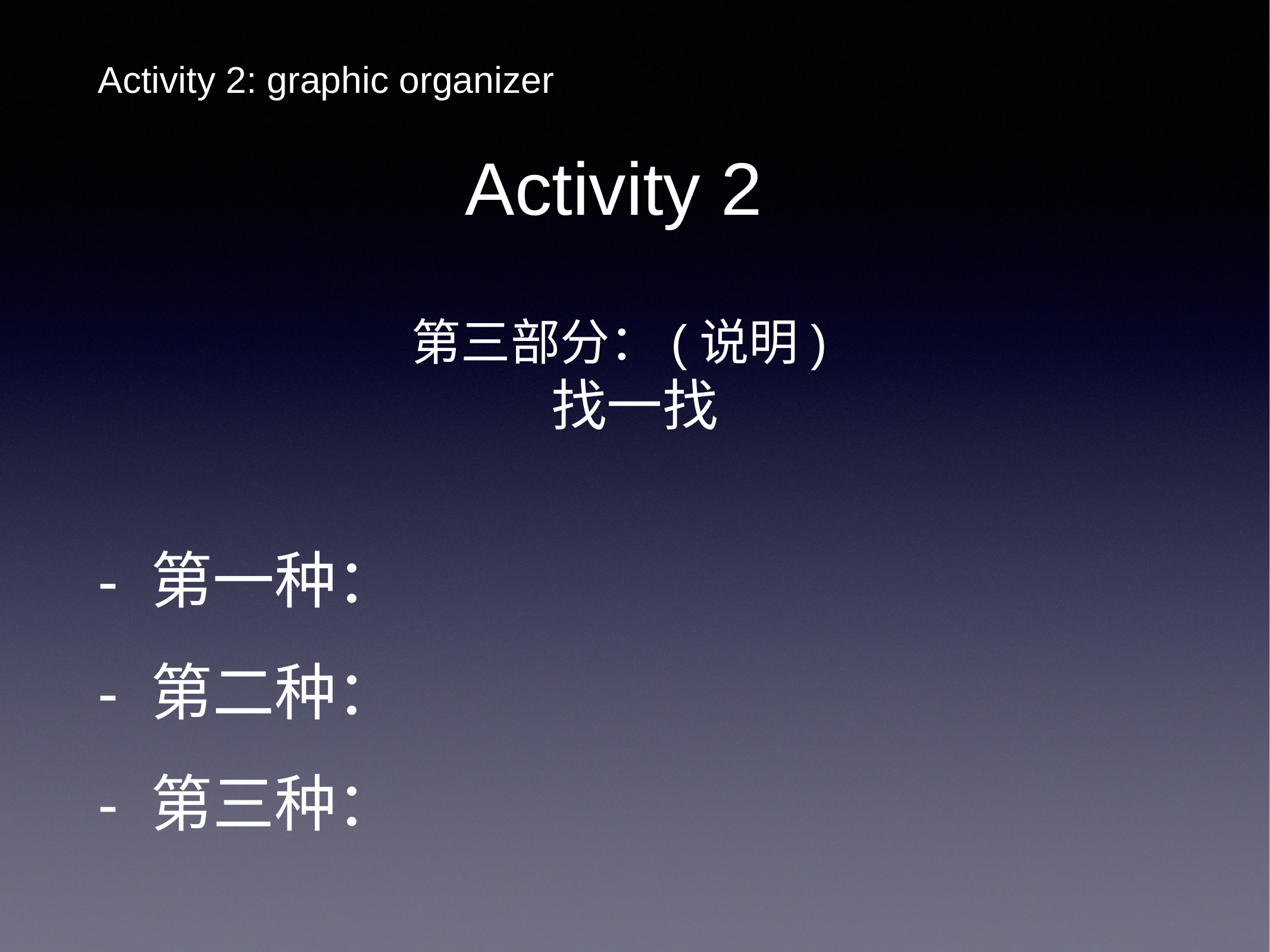

# Activity 2: graphic organizer

Activity 2
第三部分：(说明)
找一找

- 第一种：
- 第二种：
- 第三种：